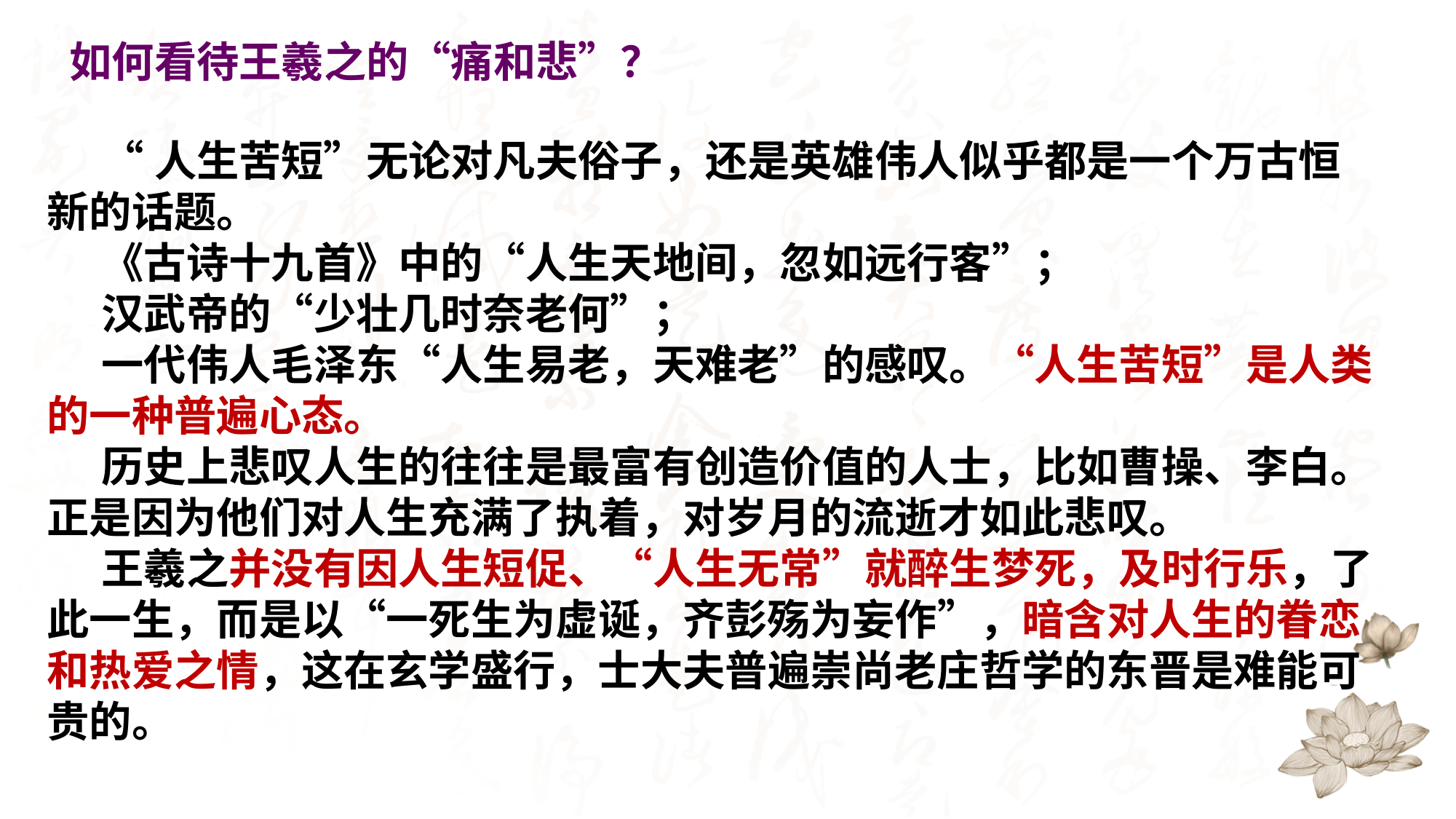

如何看待王羲之的“痛和悲”？
“人生苦短”无论对凡夫俗子，还是英雄伟人似乎都是一个万古恒新的话题。
《古诗十九首》中的“人生天地间，忽如远行客”；
汉武帝的“少壮几时奈老何”；
一代伟人毛泽东“人生易老，天难老”的感叹。“人生苦短”是人类的一种普遍心态。
历史上悲叹人生的往往是最富有创造价值的人士，比如曹操、李白。正是因为他们对人生充满了执着，对岁月的流逝才如此悲叹。
王羲之并没有因人生短促、“人生无常”就醉生梦死，及时行乐，了此一生，而是以“一死生为虚诞，齐彭殇为妄作”，暗含对人生的眷恋和热爱之情，这在玄学盛行，士大夫普遍崇尚老庄哲学的东晋是难能可贵的。